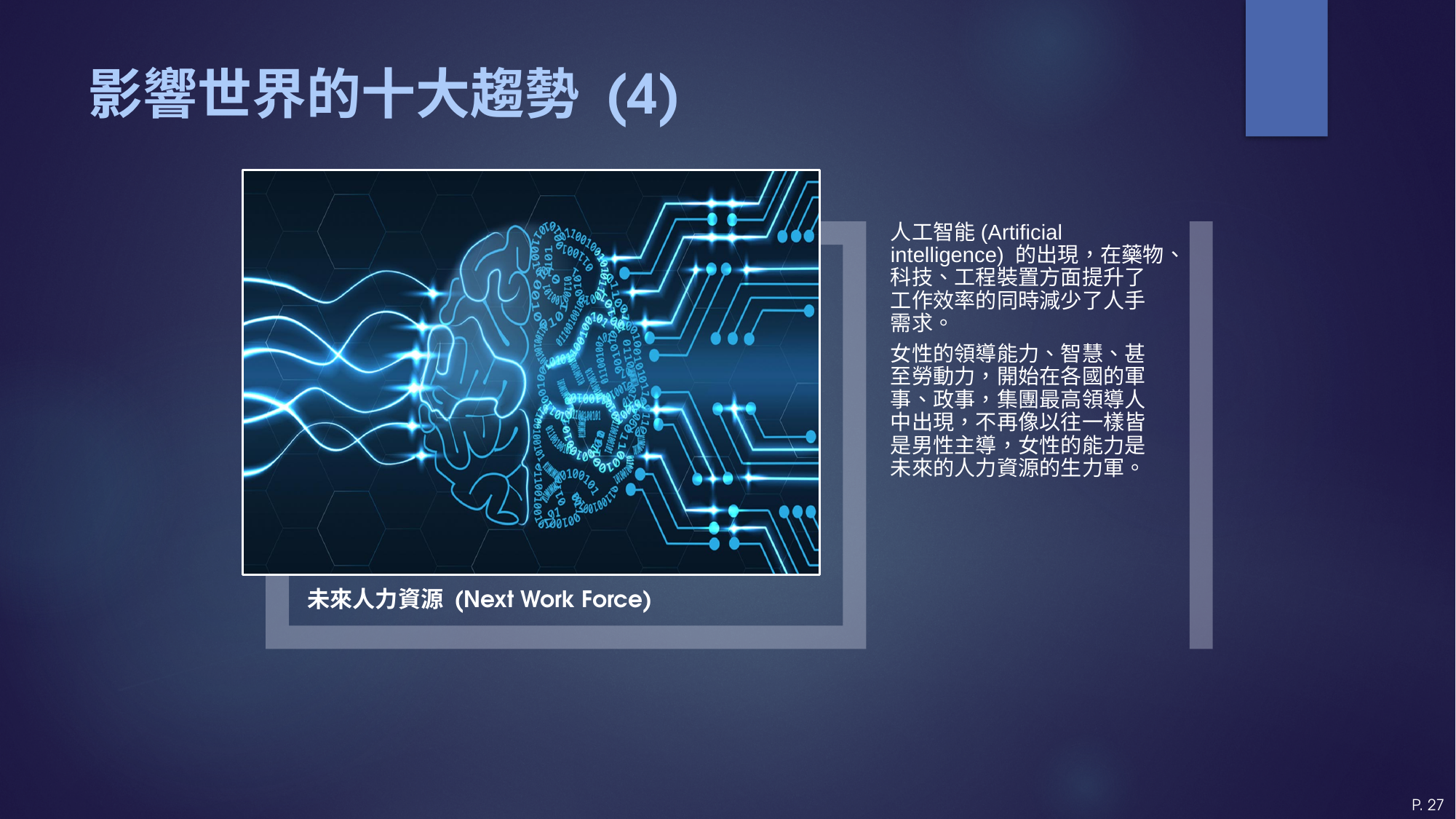

# 影響世界的十大趨勢 (4)
未來人力資源 (Next Work Force)
人工智能(Artificial intelligence) 的出現，在藥物、科技、工程裝置方面提升了工作效率的同時減少了人手需求。
女性的領導能力、智慧、甚至勞動力，開始在各國的軍事、政事，集團最高領導人中出現，不再像以往一樣皆是男性主導，女性的能力是未來的人力資源的生力軍。

P. 27